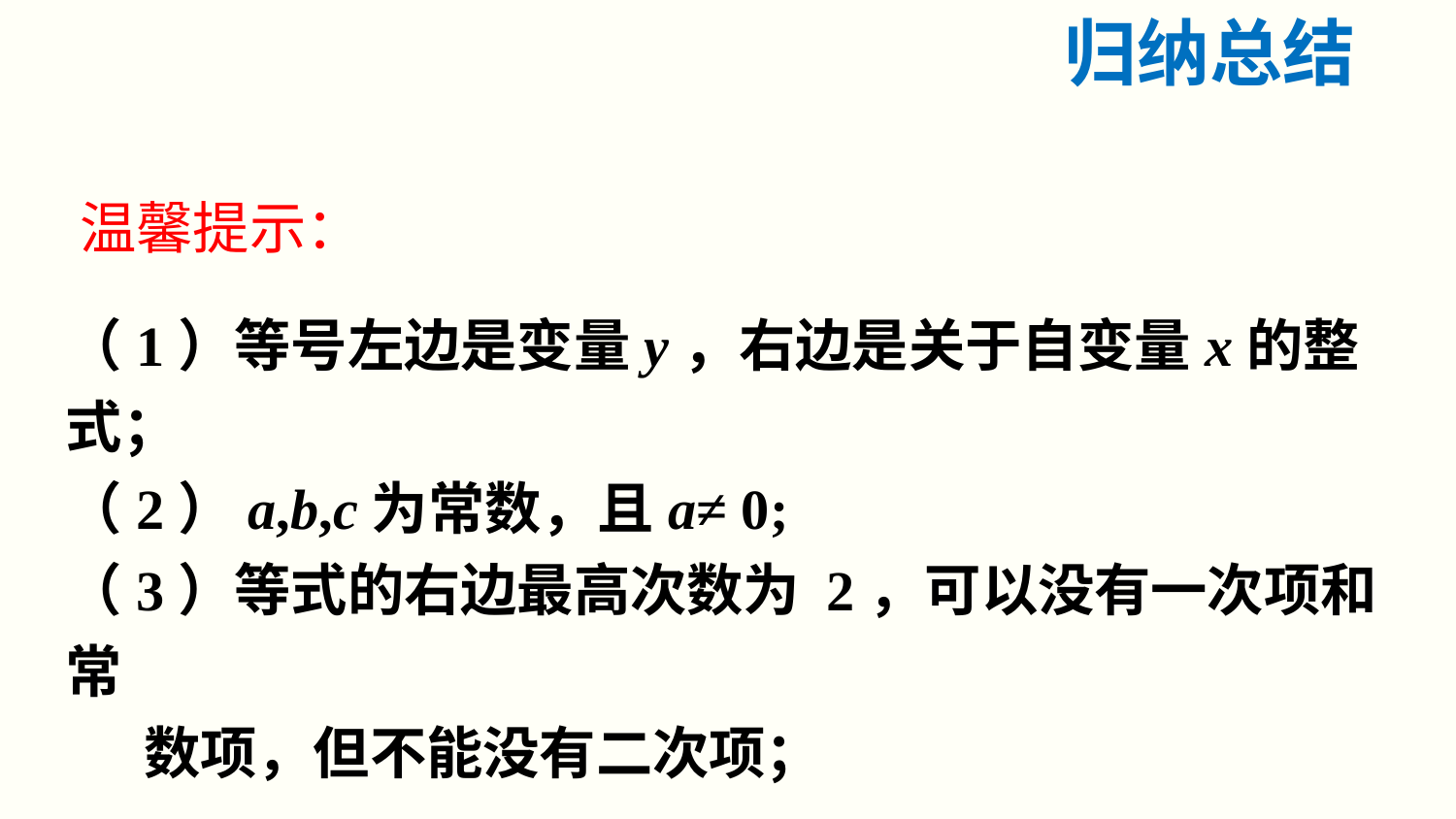

归纳总结
温馨提示：
（1）等号左边是变量y，右边是关于自变量x的整式；
（2）a,b,c为常数，且a≠ 0;
（3）等式的右边最高次数为 2，可以没有一次项和常
     数项，但不能没有二次项；